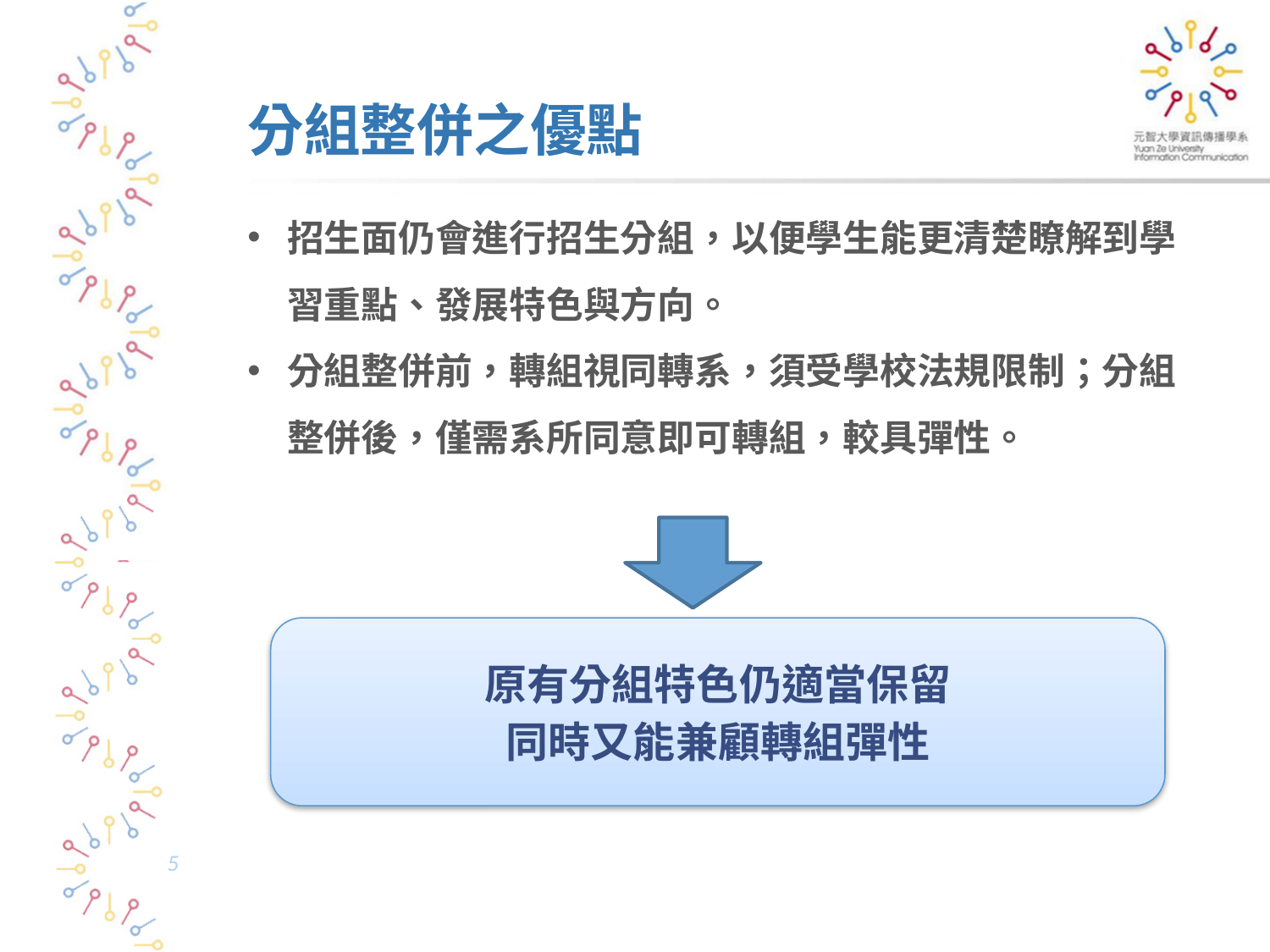

分組整併之優點
招生面仍會進行招生分組，以便學生能更清楚瞭解到學習重點、發展特色與方向。
分組整併前，轉組視同轉系，須受學校法規限制；分組整併後，僅需系所同意即可轉組，較具彈性。

原有分組特色仍適當保留
同時又能兼顧轉組彈性
5